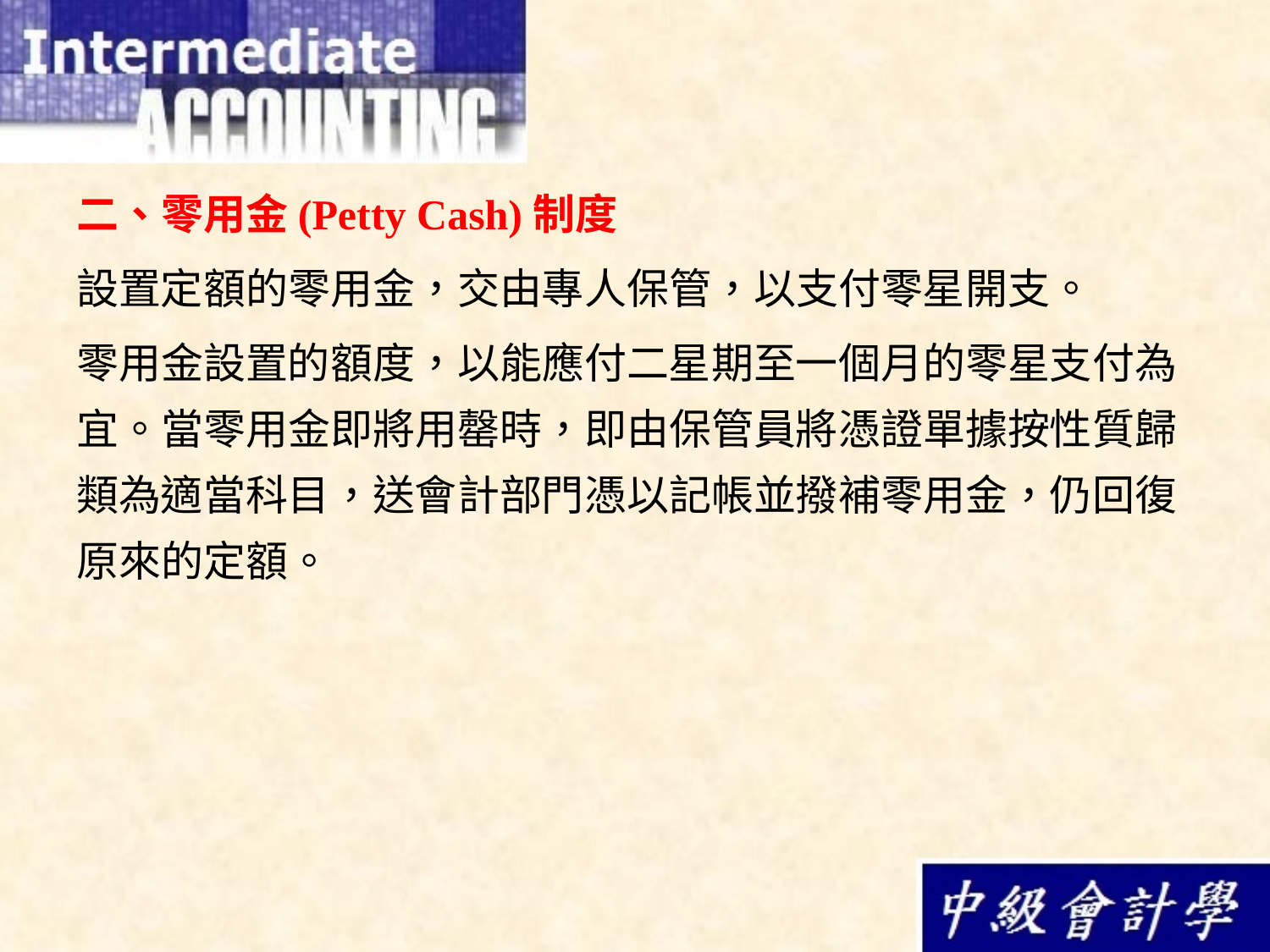

二、零用金(Petty Cash)制度
設置定額的零用金，交由專人保管，以支付零星開支。
零用金設置的額度，以能應付二星期至一個月的零星支付為宜。當零用金即將用罄時，即由保管員將憑證單據按性質歸類為適當科目，送會計部門憑以記帳並撥補零用金，仍回復原來的定額。